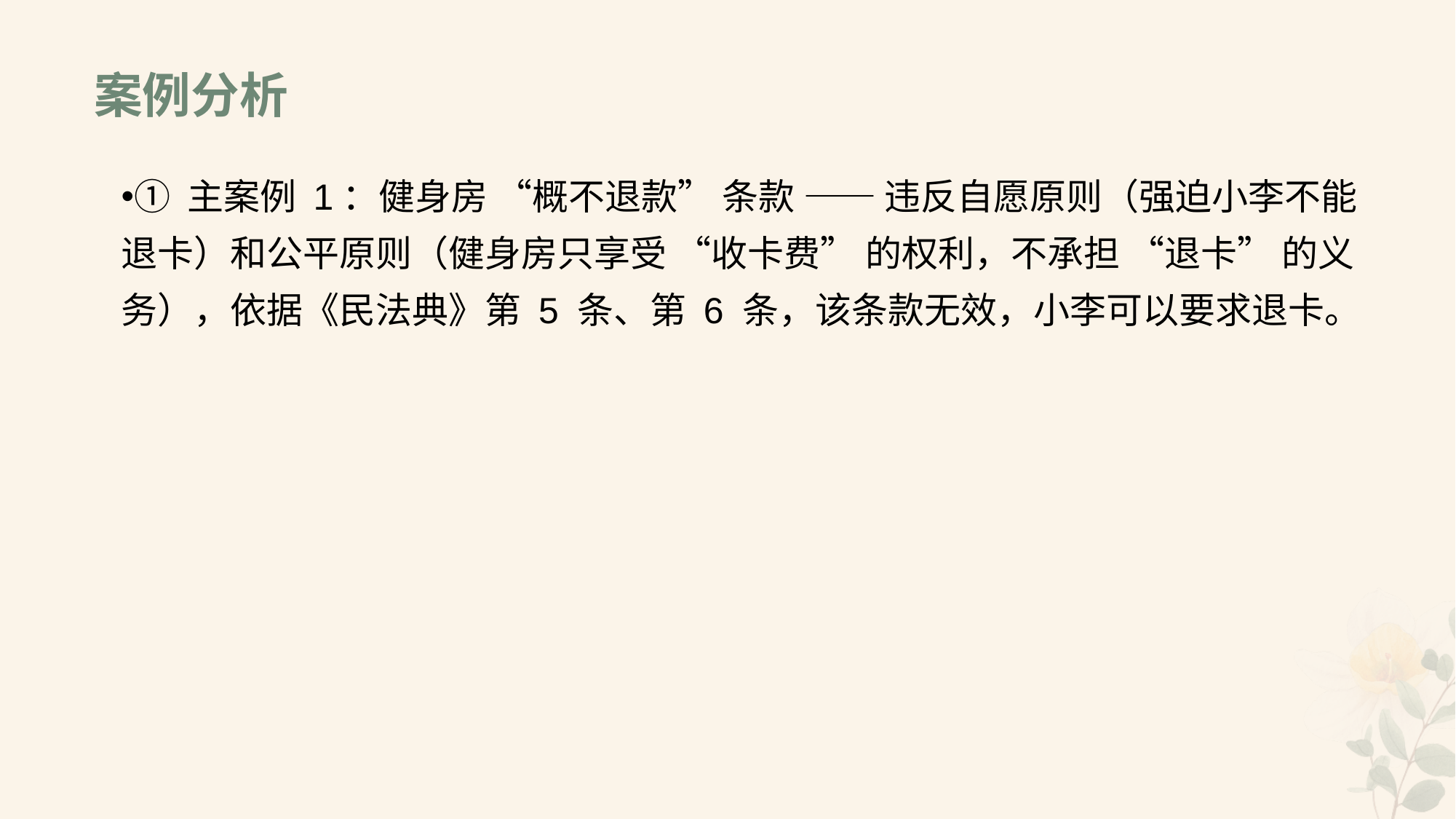

# 案例分析
① 主案例 1：健身房 “概不退款” 条款 —— 违反自愿原则（强迫小李不能退卡）和公平原则（健身房只享受 “收卡费” 的权利，不承担 “退卡” 的义务），依据《民法典》第 5 条、第 6 条，该条款无效，小李可以要求退卡。